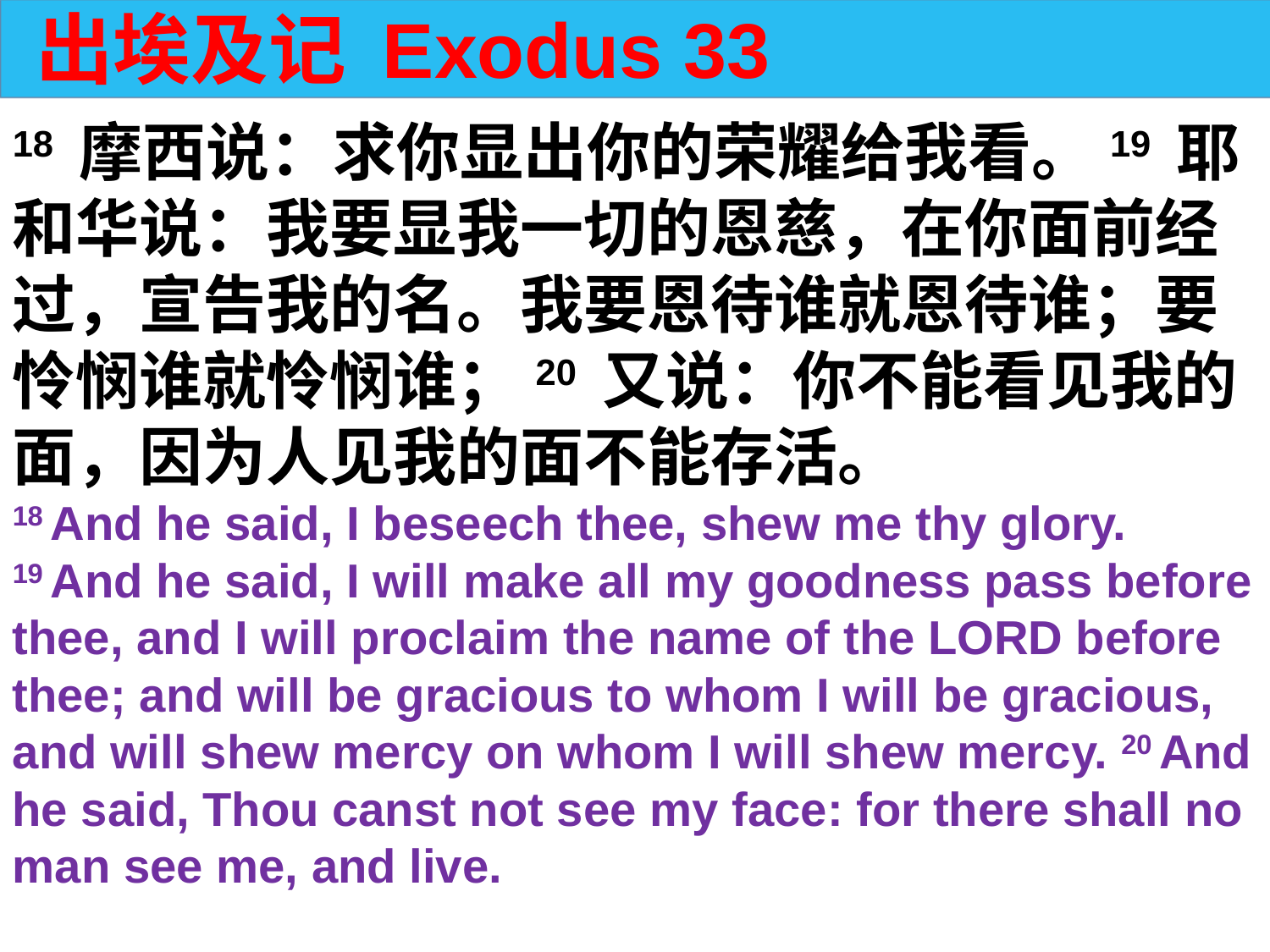

出埃及记 Exodus 33
18 摩西说：求你显出你的荣耀给我看。19 耶和华说：我要显我一切的恩慈，在你面前经过，宣告我的名。我要恩待谁就恩待谁；要怜悯谁就怜悯谁；20 又说：你不能看见我的面，因为人见我的面不能存活。
18 And he said, I beseech thee, shew me thy glory.
19 And he said, I will make all my goodness pass before thee, and I will proclaim the name of the LORD before thee; and will be gracious to whom I will be gracious, and will shew mercy on whom I will shew mercy. 20 And he said, Thou canst not see my face: for there shall no man see me, and live.